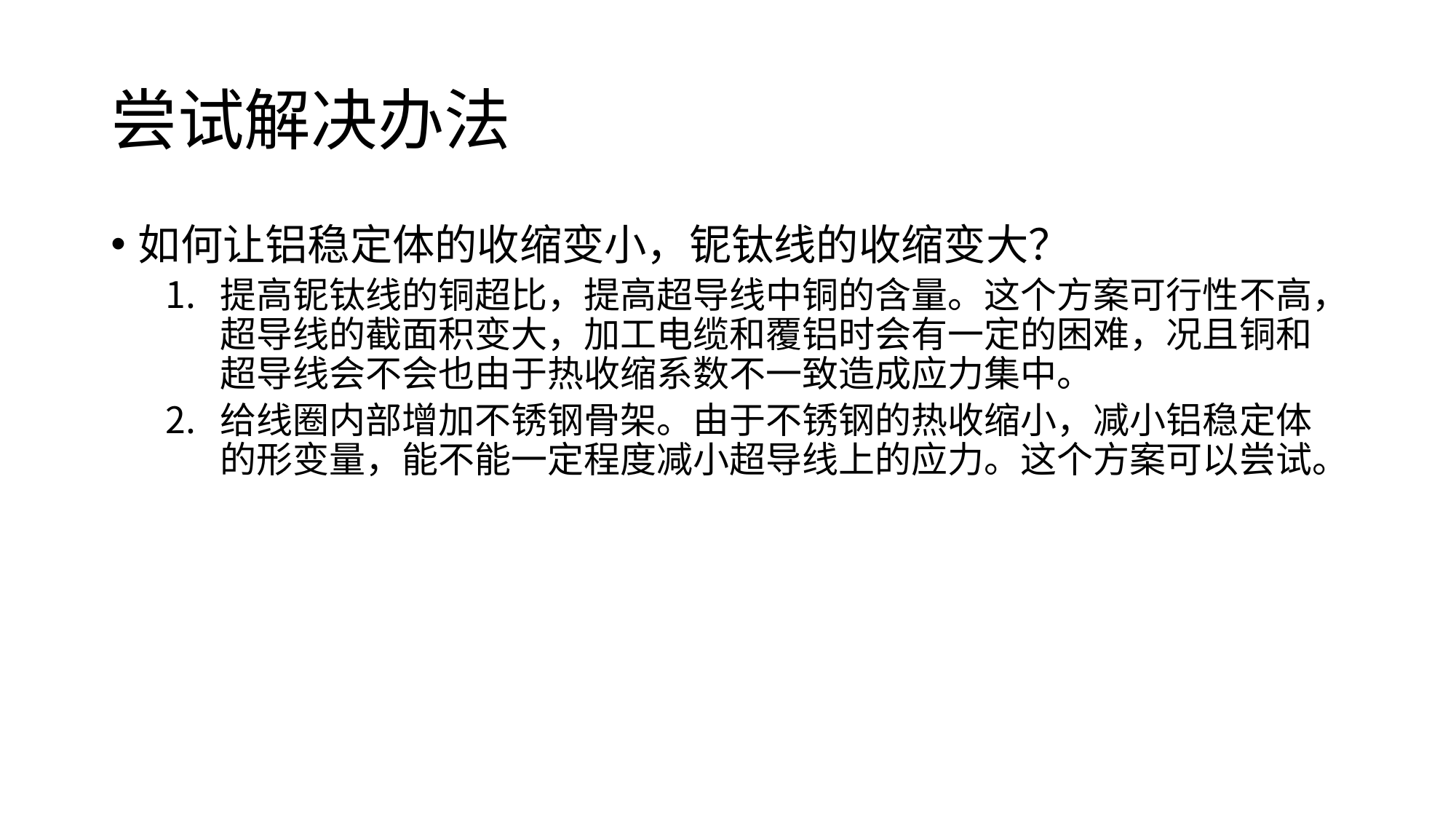

# 尝试解决办法
如何让铝稳定体的收缩变小，铌钛线的收缩变大？
提高铌钛线的铜超比，提高超导线中铜的含量。这个方案可行性不高，超导线的截面积变大，加工电缆和覆铝时会有一定的困难，况且铜和超导线会不会也由于热收缩系数不一致造成应力集中。
给线圈内部增加不锈钢骨架。由于不锈钢的热收缩小，减小铝稳定体的形变量，能不能一定程度减小超导线上的应力。这个方案可以尝试。